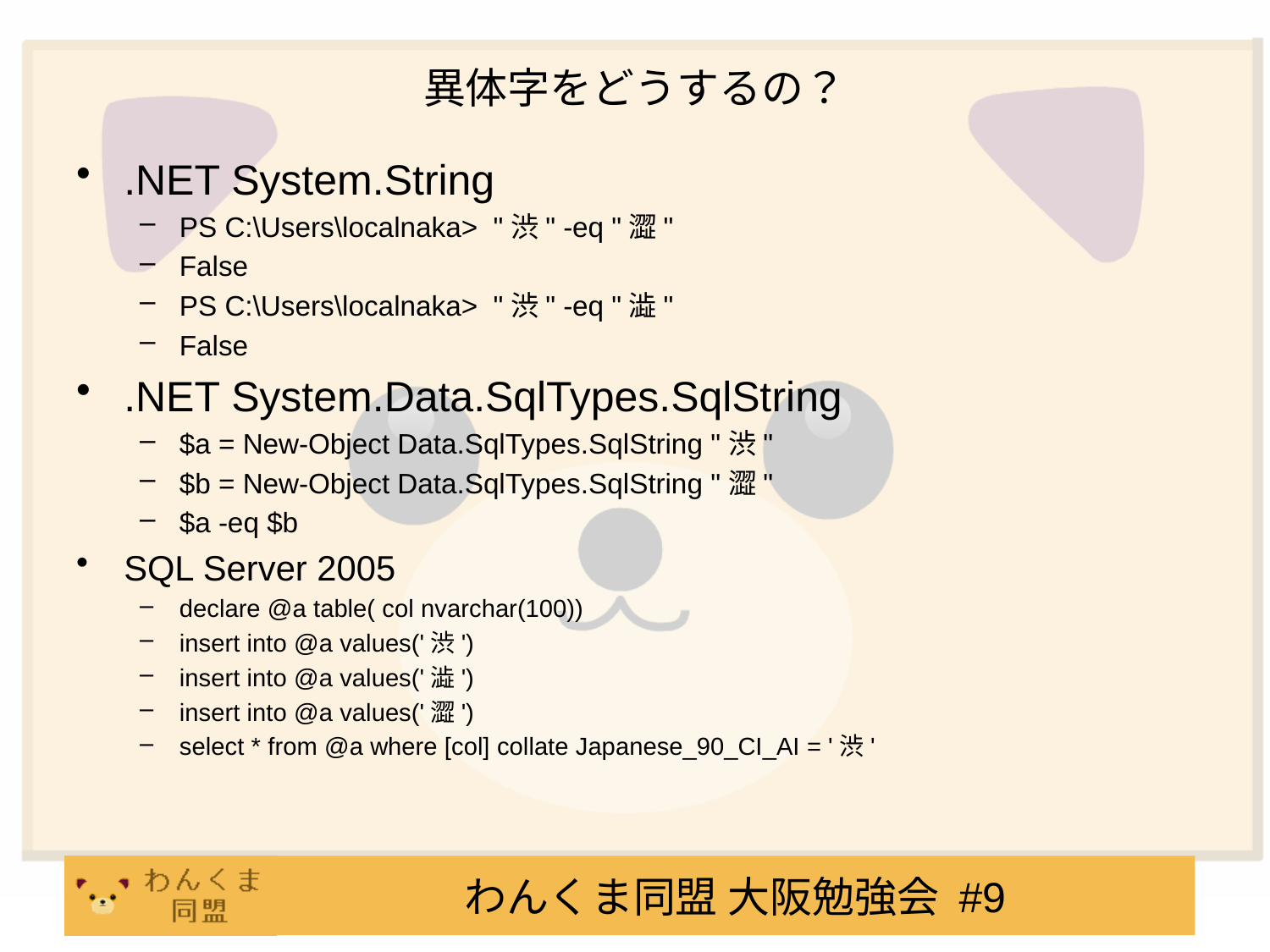

# 異体字をどうするの？
.NET System.String
PS C:\Users\localnaka>  "渋" -eq "澀"
False
PS C:\Users\localnaka>  "渋" -eq "澁"
False
.NET System.Data.SqlTypes.SqlString
$a = New-Object Data.SqlTypes.SqlString "渋"
$b = New-Object Data.SqlTypes.SqlString "澀"
$a -eq $b
SQL Server 2005
declare @a table( col nvarchar(100))
insert into @a values('渋')
insert into @a values('澁')
insert into @a values('澀')
select * from @a where [col] collate Japanese_90_CI_AI = '渋'